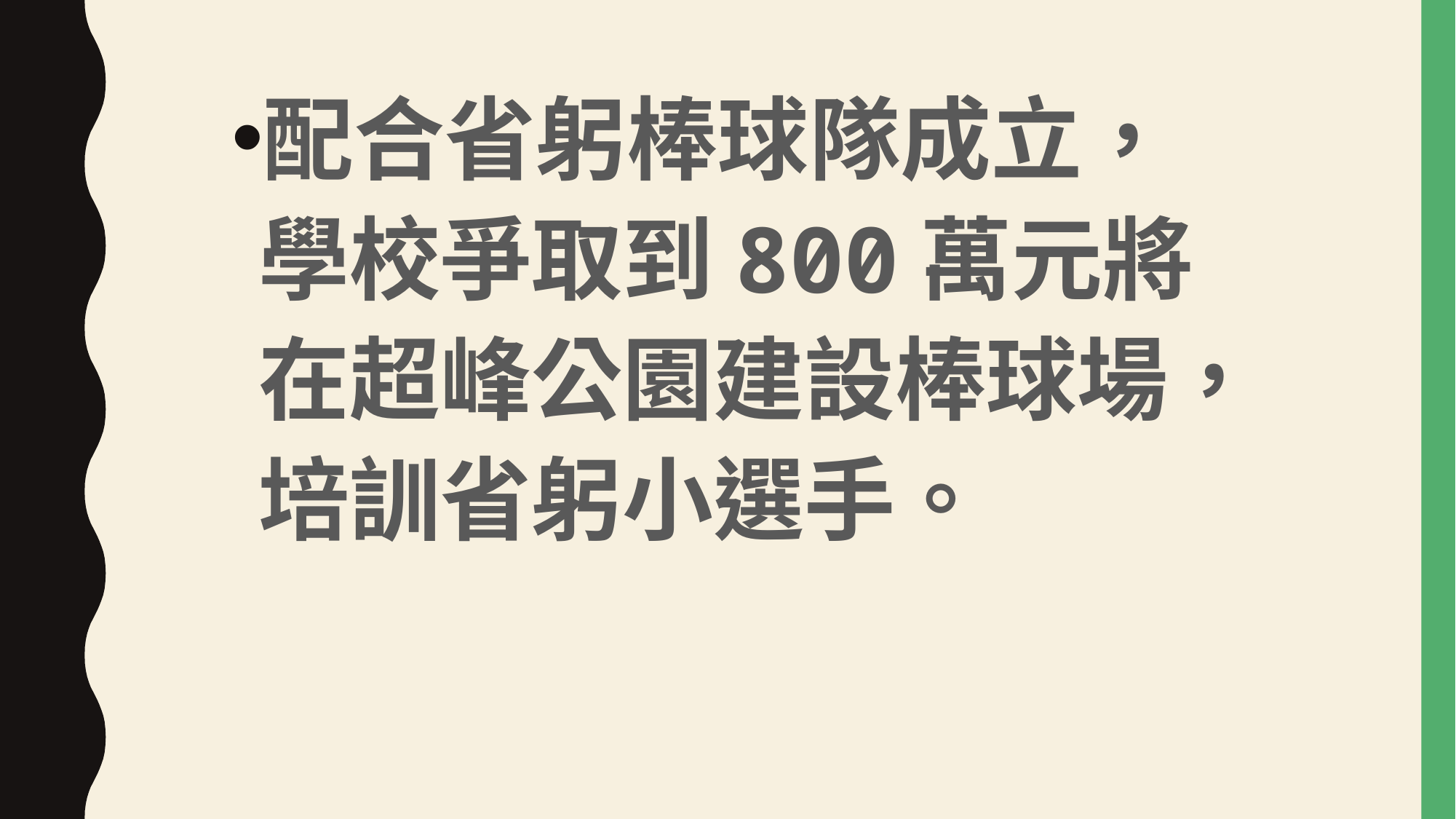

配合省躬棒球隊成立，學校爭取到800萬元將在超峰公園建設棒球場，培訓省躬小選手。